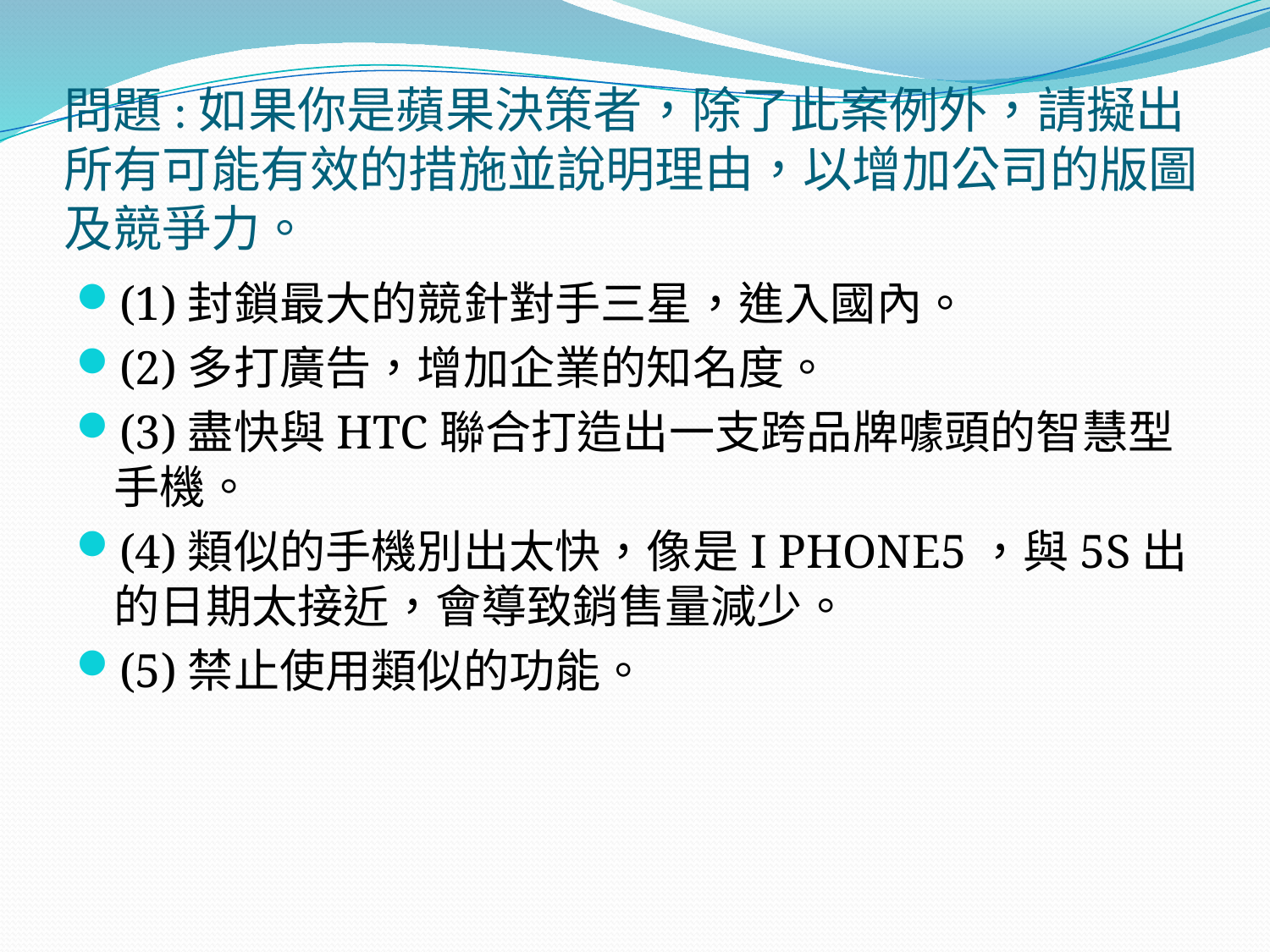

# 問題:如果你是蘋果決策者，除了此案例外，請擬出所有可能有效的措施並說明理由，以增加公司的版圖及競爭力。
(1)封鎖最大的競針對手三星，進入國內。
(2)多打廣告，增加企業的知名度。
(3)盡快與HTC聯合打造出一支跨品牌噱頭的智慧型手機。
(4)類似的手機別出太快，像是I PHONE5，與5S出的日期太接近，會導致銷售量減少。
(5)禁止使用類似的功能。